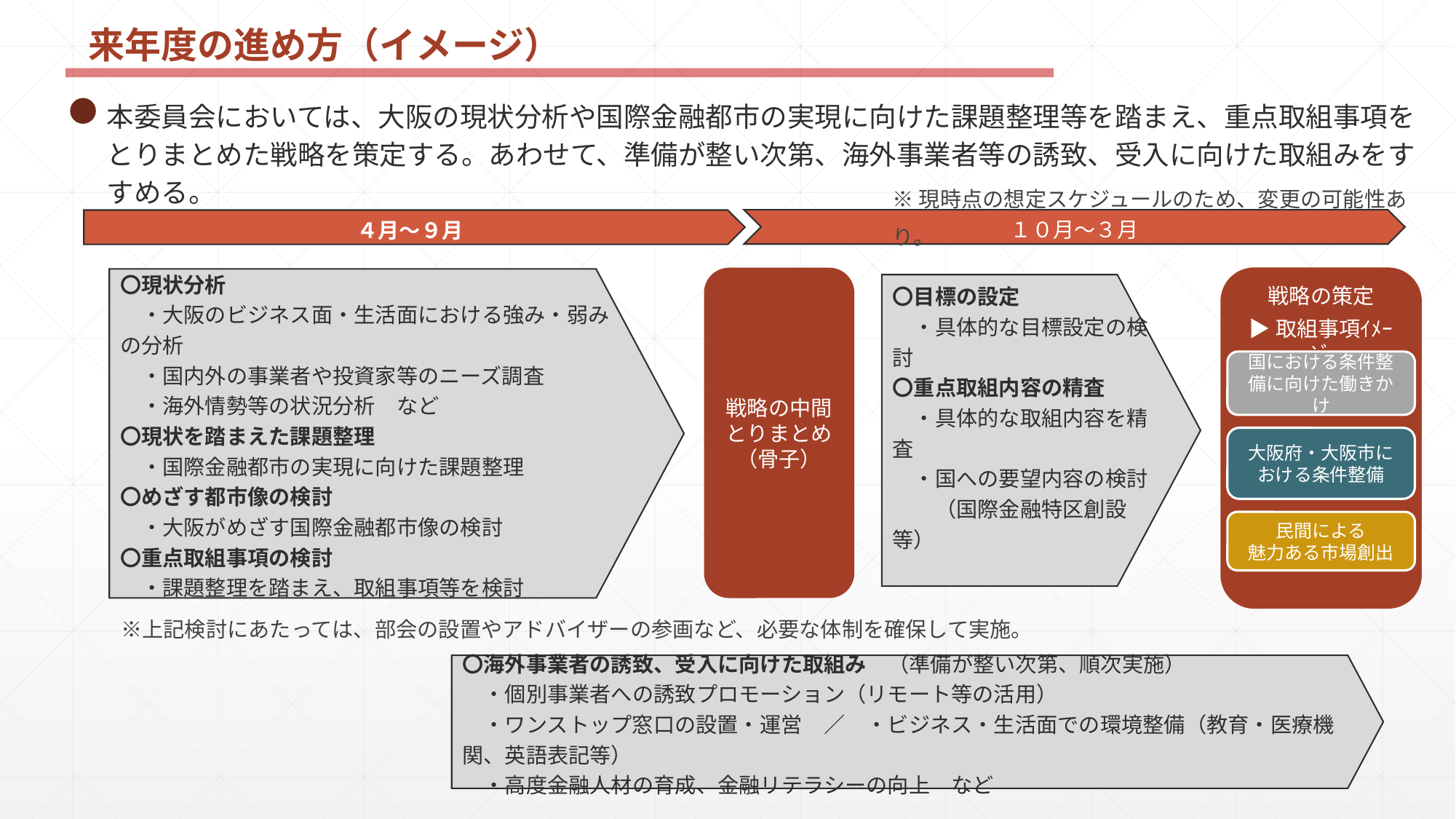

来年度の進め方（イメージ）
本委員会においては、大阪の現状分析や国際金融都市の実現に向けた課題整理等を踏まえ、重点取組事項をとりまとめた戦略を策定する。あわせて、準備が整い次第、海外事業者等の誘致、受入に向けた取組みをすすめる。

※現時点の想定スケジュールのため、変更の可能性あり。
１０月～３月
４月～９月
戦略の策定

▶取組事項ｲﾒｰｼﾞ

戦略の中間とりまとめ
（骨子）
〇現状分析
　・大阪のビジネス面・生活面における強み・弱みの分析
　・国内外の事業者や投資家等のニーズ調査
　・海外情勢等の状況分析　など
〇現状を踏まえた課題整理
　・国際金融都市の実現に向けた課題整理
〇めざす都市像の検討
　・大阪がめざす国際金融都市像の検討
〇重点取組事項の検討
　・課題整理を踏まえ、取組事項等を検討
〇目標の設定
　・具体的な目標設定の検討
〇重点取組内容の精査
　・具体的な取組内容を精査
　・国への要望内容の検討
　　（国際金融特区創設等）

国における条件整備に向けた働きかけ
大阪府・大阪市に
おける条件整備
民間による
魅力ある市場創出
　※上記検討にあたっては、部会の設置やアドバイザーの参画など、必要な体制を確保して実施。
〇海外事業者の誘致、受入に向けた取組み　（準備が整い次第、順次実施）
　・個別事業者への誘致プロモーション（リモート等の活用）
　・ワンストップ窓口の設置・運営　／　・ビジネス・生活面での環境整備（教育・医療機関、英語表記等）
　・高度金融人材の育成、金融リテラシーの向上　など